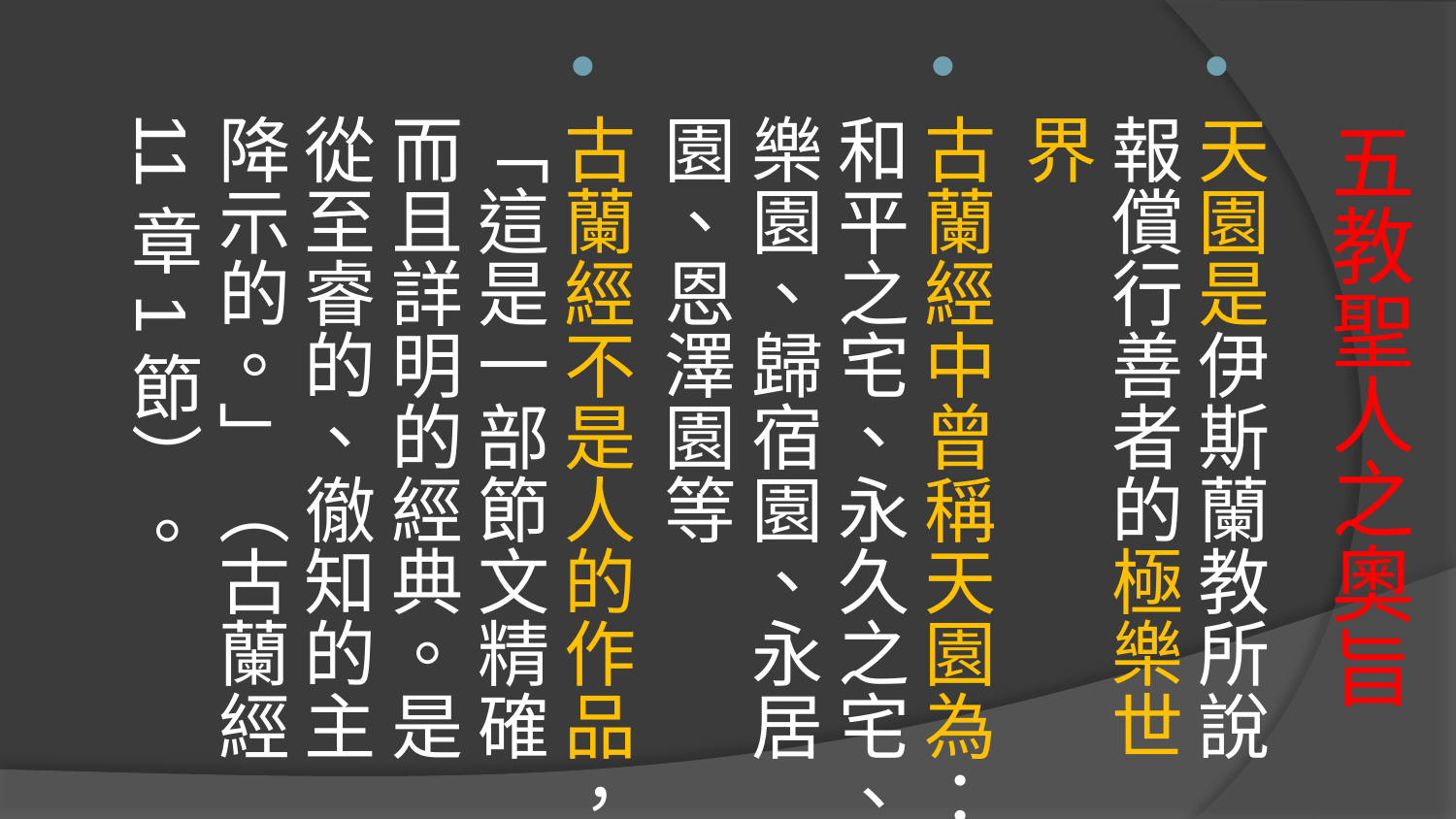

天園是伊斯蘭教所說報償行善者的極樂世界
古蘭經中曾稱天園為：和平之宅、永久之宅、樂園、歸宿園、永居園、恩澤園等
古蘭經不是人的作品，「這是一部節文精確而且詳明的經典。是從至睿的、徹知的主降示的。」（古蘭經11章1節）。
# 五教聖人之奧旨